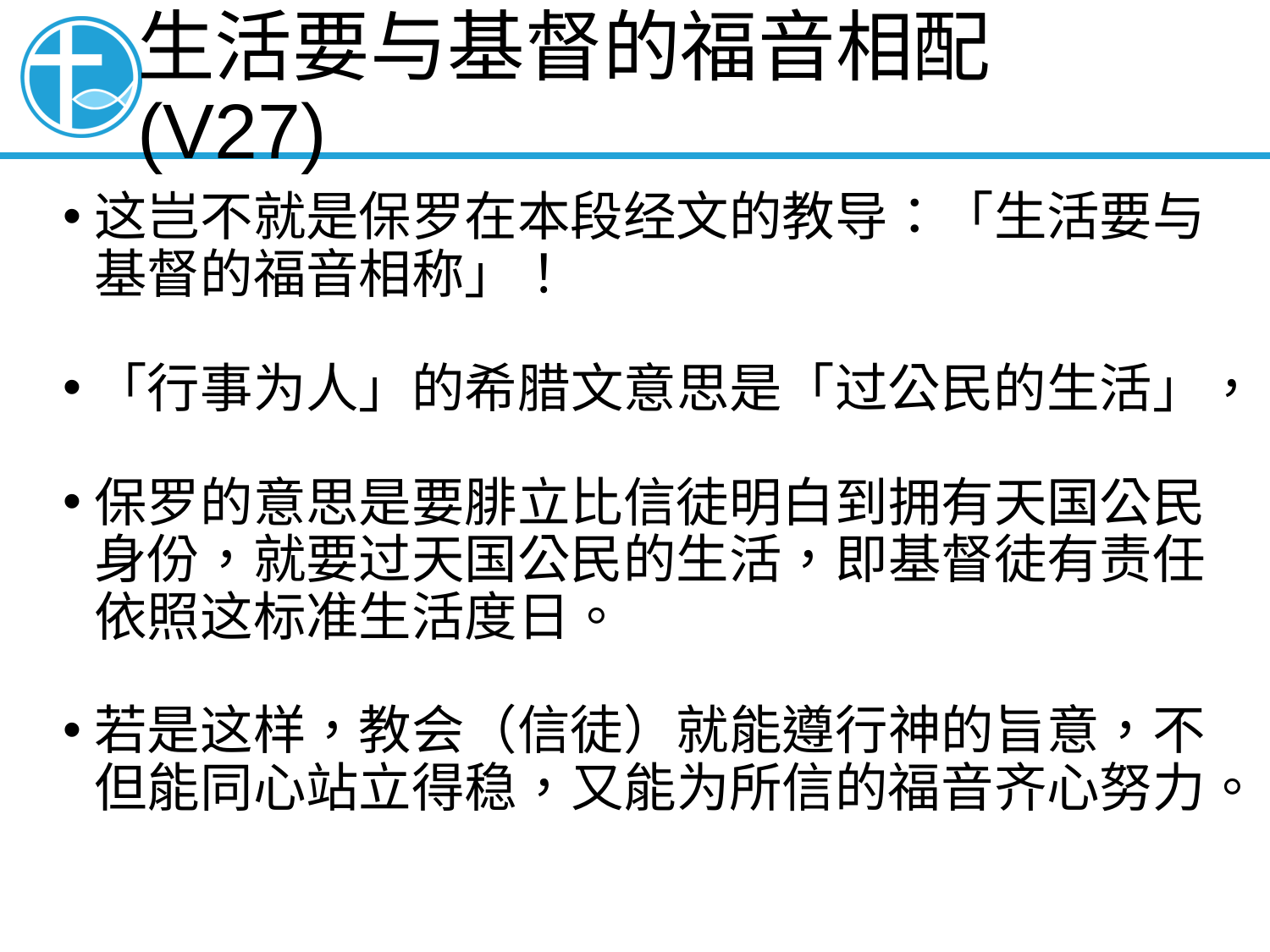

# 生活要与基督的福音相配 (V27)
这岂不就是保罗在本段经文的教导：「生活要与基督的福音相称」！

「行事为人」的希腊文意思是「过公民的生活」，

保罗的意思是要腓立比信徒明白到拥有天国公民身份，就要过天国公民的生活，即基督徒有责任依照这标准生活度日。

若是这样，教会（信徒）就能遵行神的旨意，不但能同心站立得稳，又能为所信的福音齐心努力。